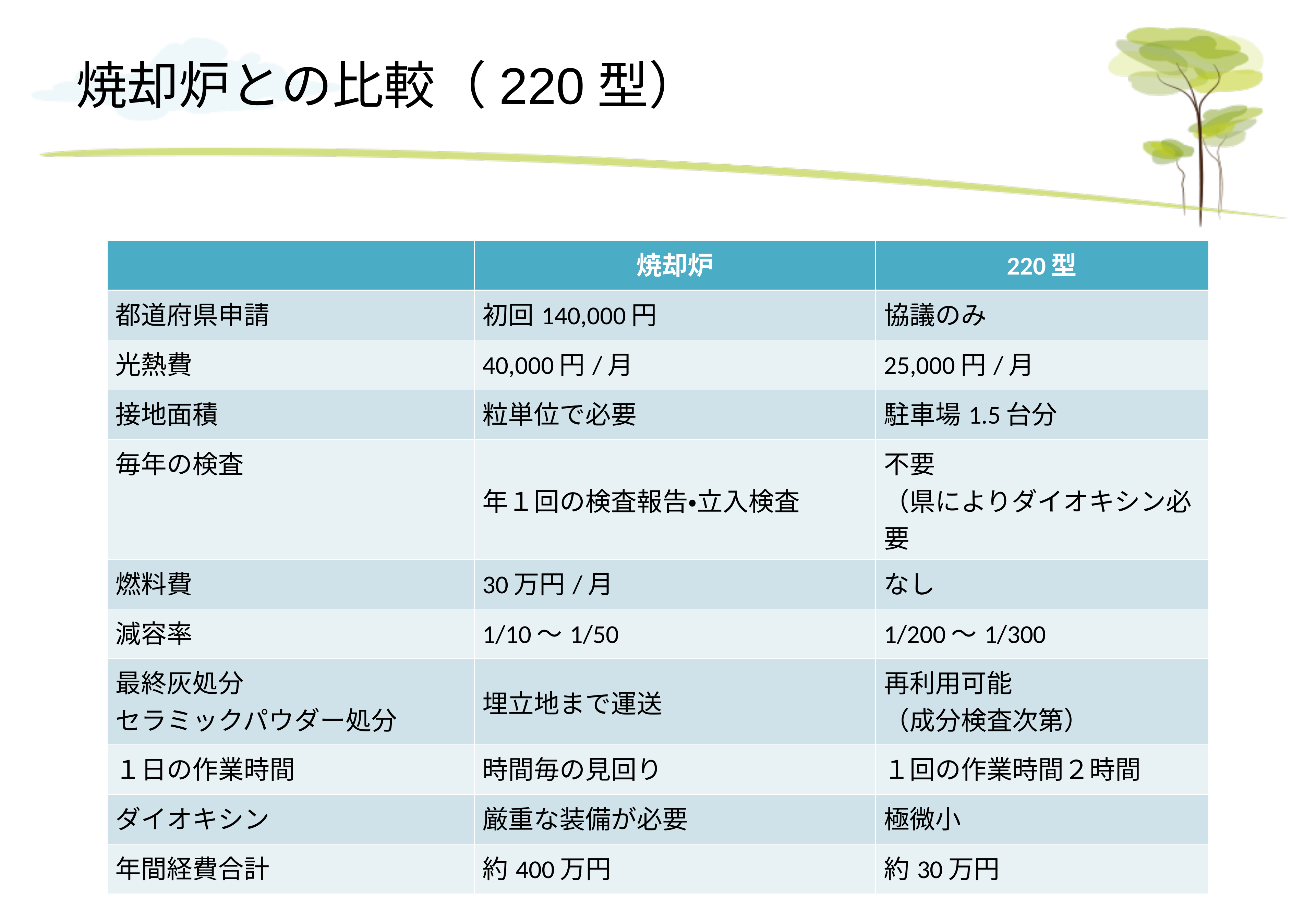

# 焼却炉との比較（220型）
|  | 焼却炉 | 220型 |
| --- | --- | --- |
| 都道府県申請 | 初回140,000円 | 協議のみ |
| 光熱費 | 40,000円/月 | 25,000円/月 |
| 接地面積 | 粒単位で必要 | 駐車場1.5台分 |
| 毎年の検査 | 年１回の検査報告・立入検査 | 不要 （県によりダイオキシン必要 |
| 燃料費 | 30万円/月 | なし |
| 減容率 | 1/10～1/50 | 1/200～1/300 |
| 最終灰処分 セラミックパウダー処分 | 埋立地まで運送 | 再利用可能 （成分検査次第） |
| １日の作業時間 | 時間毎の見回り | １回の作業時間２時間 |
| ダイオキシン | 厳重な装備が必要 | 極微小 |
| 年間経費合計 | 約400万円 | 約30万円 |